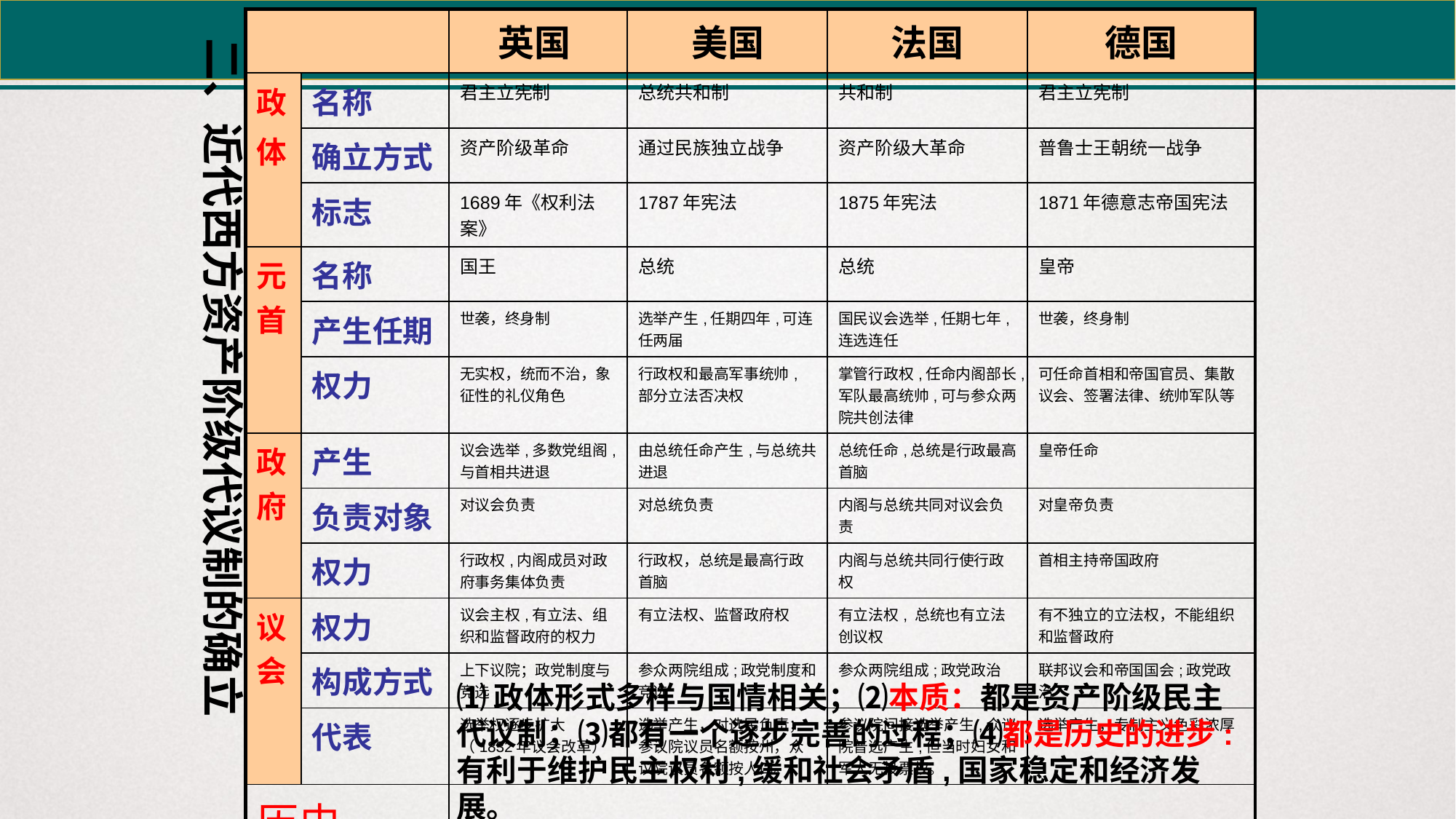

|  |  | 英国 | 美国 | 法国 | 德国 |
| --- | --- | --- | --- | --- | --- |
| 政 体 | 名称 | 君主立宪制 | 总统共和制 | 共和制 | 君主立宪制 |
|  | 确立方式 | 资产阶级革命 | 通过民族独立战争 | 资产阶级大革命 | 普鲁士王朝统一战争 |
|  | 标志 | 1689年《权利法案》 | 1787年宪法 | 1875年宪法 | 1871年德意志帝国宪法 |
| 元首 | 名称 | 国王 | 总统 | 总统 | 皇帝 |
|  | 产生任期 | 世袭，终身制 | 选举产生,任期四年,可连任两届 | 国民议会选举,任期七年, 连选连任 | 世袭，终身制 |
|  | 权力 | 无实权，统而不治，象征性的礼仪角色 | 行政权和最高军事统帅, 部分立法否决权 | 掌管行政权,任命内阁部长,军队最高统帅,可与参众两院共创法律 | 可任命首相和帝国官员、集散议会、签署法律、统帅军队等 |
| 政府 | 产生 | 议会选举,多数党组阁,与首相共进退 | 由总统任命产生,与总统共进退 | 总统任命,总统是行政最高首脑 | 皇帝任命 |
|  | 负责对象 | 对议会负责 | 对总统负责 | 内阁与总统共同对议会负责 | 对皇帝负责 |
|  | 权力 | 行政权,内阁成员对政府事务集体负责 | 行政权，总统是最高行政首脑 | 内阁与总统共同行使行政权 | 首相主持帝国政府 |
| 议会 | 权力 | 议会主权,有立法、组织和监督政府的权力 | 有立法权、监督政府权 | 有立法权, 总统也有立法创议权 | 有不独立的立法权，不能组织和监督政府 |
|  | 构成方式 | 上下议院；政党制度与竞选 | 参众两院组成;政党制度和竞选 | 参众两院组成;政党政治 | 联邦议会和帝国国会;政党政治 |
|  | 代表 | 选举权逐步扩大（1832年议会改革） | 选举产生，对选民负责；参议院议员名额按州，众议院议员名额按人口。 | 参议院间接选举产生,众议院普选产生,但当时妇女和军人无投票权。 | 选举产生，专制主义色彩浓厚 |
| 历史 启示 |  |  |  |  |  |
二、近代西方资产阶级代议制的确立
⑴政体形式多样与国情相关；⑵本质：都是资产阶级民主代议制；⑶都有一个逐步完善的过程；⑷都是历史的进步:有利于维护民主权利,缓和社会矛盾,国家稳定和经济发展。